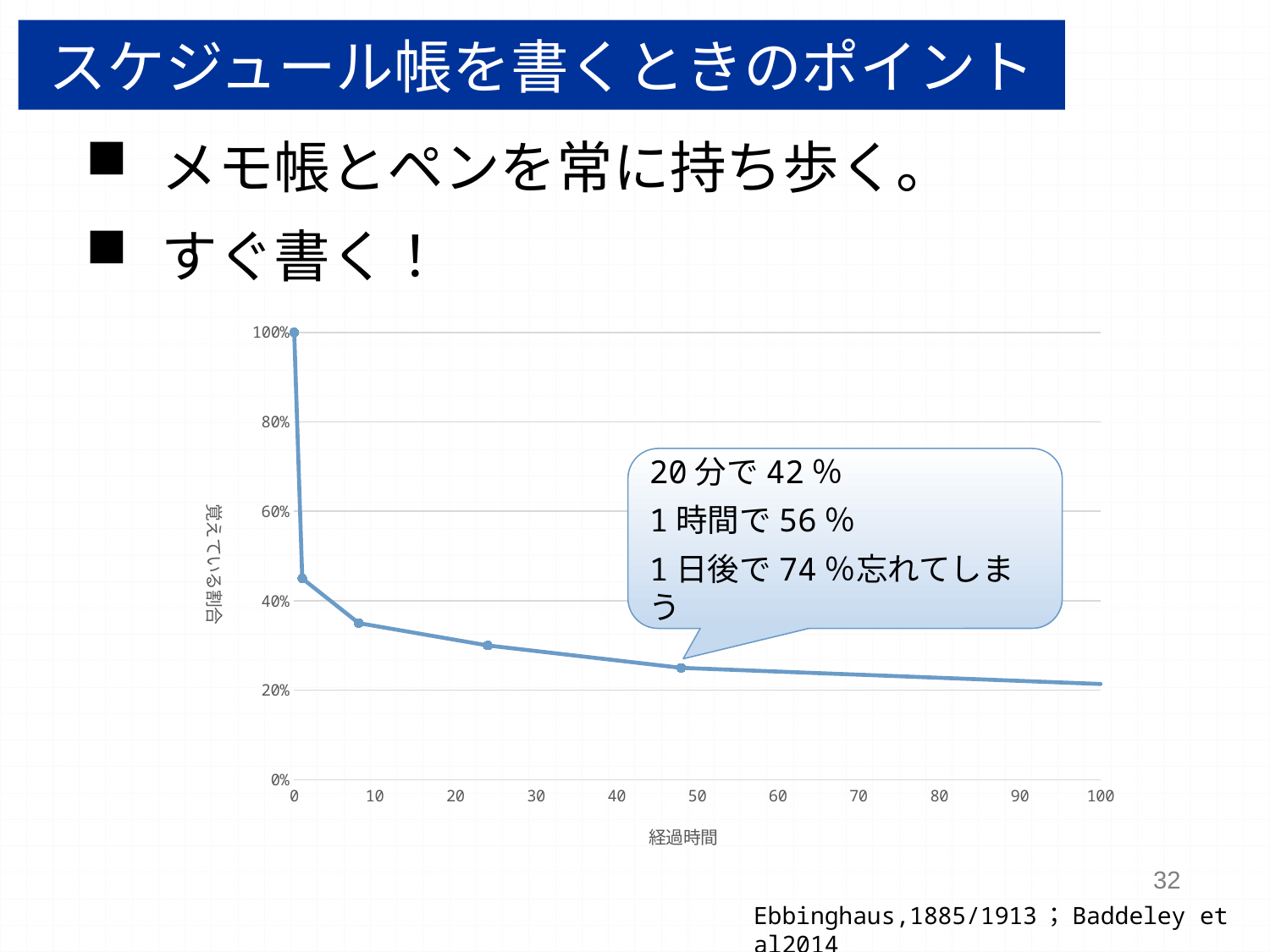

スケジュール帳を書くときのポイント
メモ帳とペンを常に持ち歩く。
すぐ書く！

### Chart

| Category | 節約率 |
|---|---|
20分で42％
1時間で56％
1日後で74％忘れてしまう
32
Ebbinghaus,1885/1913；Baddeley et al2014